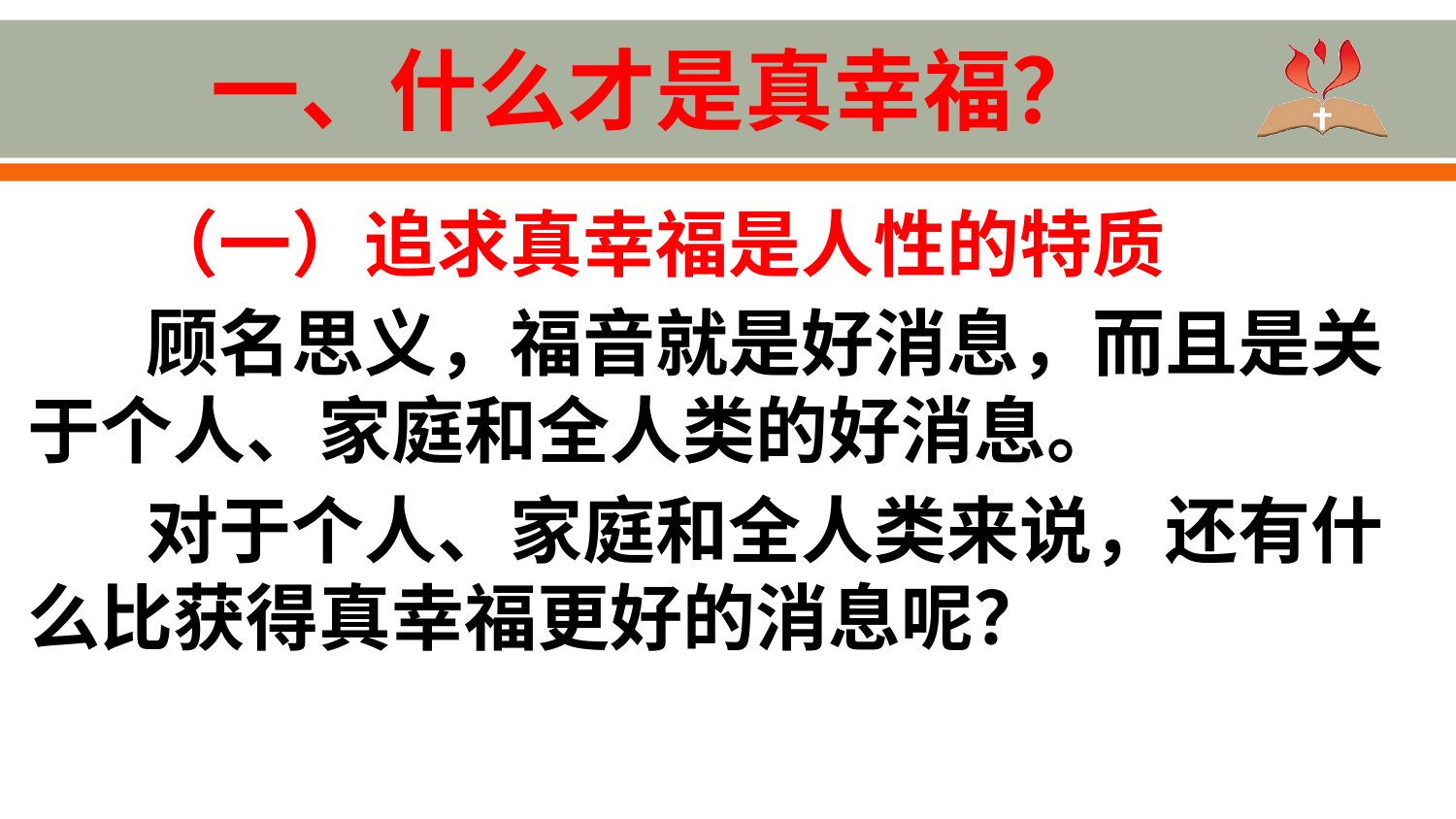

# 一、什么才是真幸福？
（一）追求真幸福是人性的特质
顾名思义，福音就是好消息，而且是关于个人、家庭和全人类的好消息。
对于个人、家庭和全人类来说，还有什么比获得真幸福更好的消息呢？

6